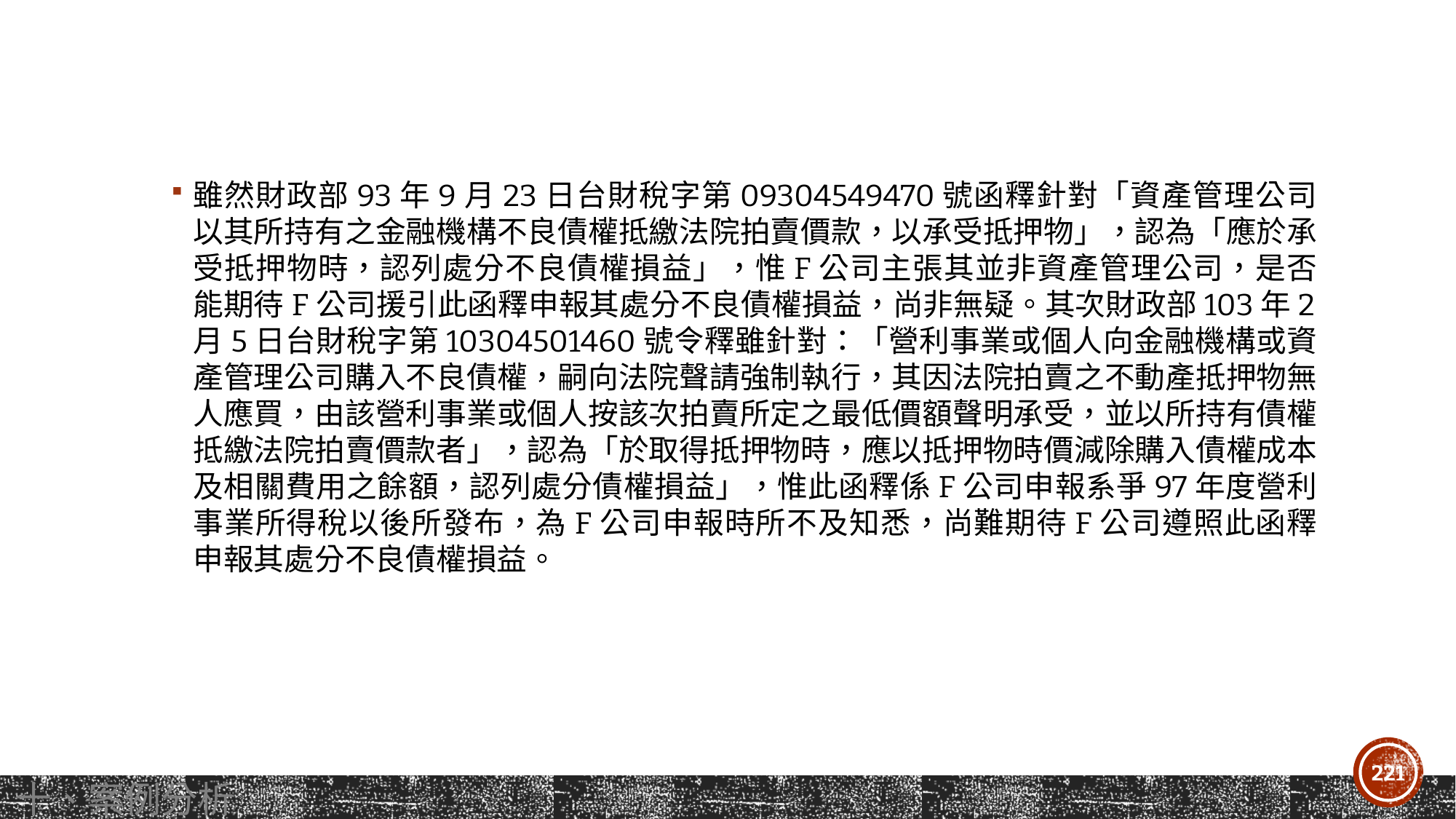

#
雖然財政部93年9月23日台財稅字第09304549470號函釋針對「資產管理公司以其所持有之金融機構不良債權抵繳法院拍賣價款，以承受抵押物」，認為「應於承受抵押物時，認列處分不良債權損益」，惟F公司主張其並非資產管理公司，是否能期待F公司援引此函釋申報其處分不良債權損益，尚非無疑。其次財政部103年2月5日台財稅字第10304501460號令釋雖針對：「營利事業或個人向金融機構或資產管理公司購入不良債權，嗣向法院聲請強制執行，其因法院拍賣之不動產抵押物無人應買，由該營利事業或個人按該次拍賣所定之最低價額聲明承受，並以所持有債權抵繳法院拍賣價款者」，認為「於取得抵押物時，應以抵押物時價減除購入債權成本及相關費用之餘額，認列處分債權損益」，惟此函釋係F公司申報系爭97年度營利事業所得稅以後所發布，為F公司申報時所不及知悉，尚難期待F公司遵照此函釋申報其處分不良債權損益。
221